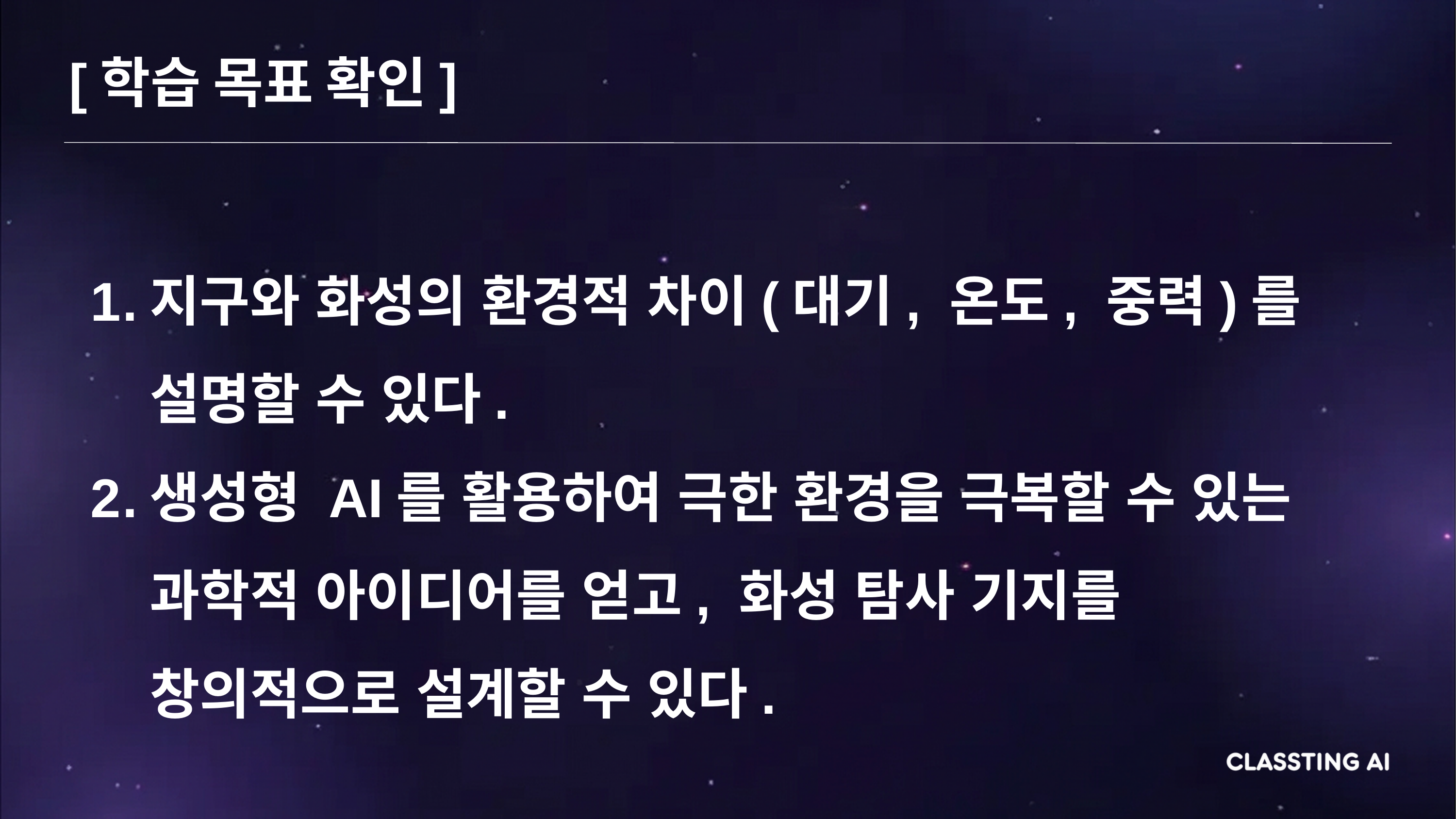

[학습 목표 확인]

지구와 화성의 환경적 차이(대기, 온도, 중력)를 설명할 수 있다.
생성형 AI를 활용하여 극한 환경을 극복할 수 있는 과학적 아이디어를 얻고, 화성 탐사 기지를 창의적으로 설계할 수 있다.